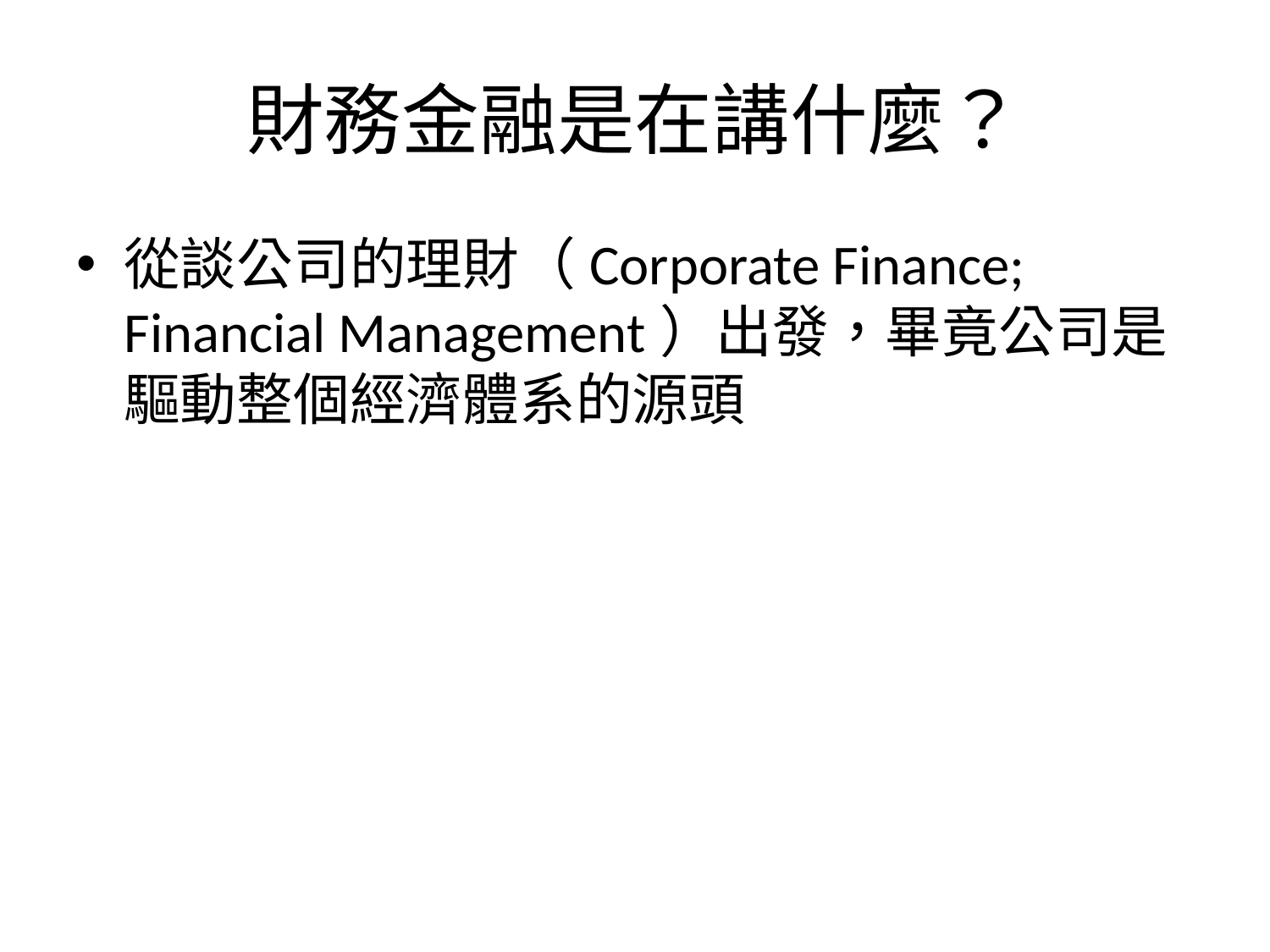

# 財務金融是在講什麼？
從談公司的理財（Corporate Finance; Financial Management）出發，畢竟公司是驅動整個經濟體系的源頭